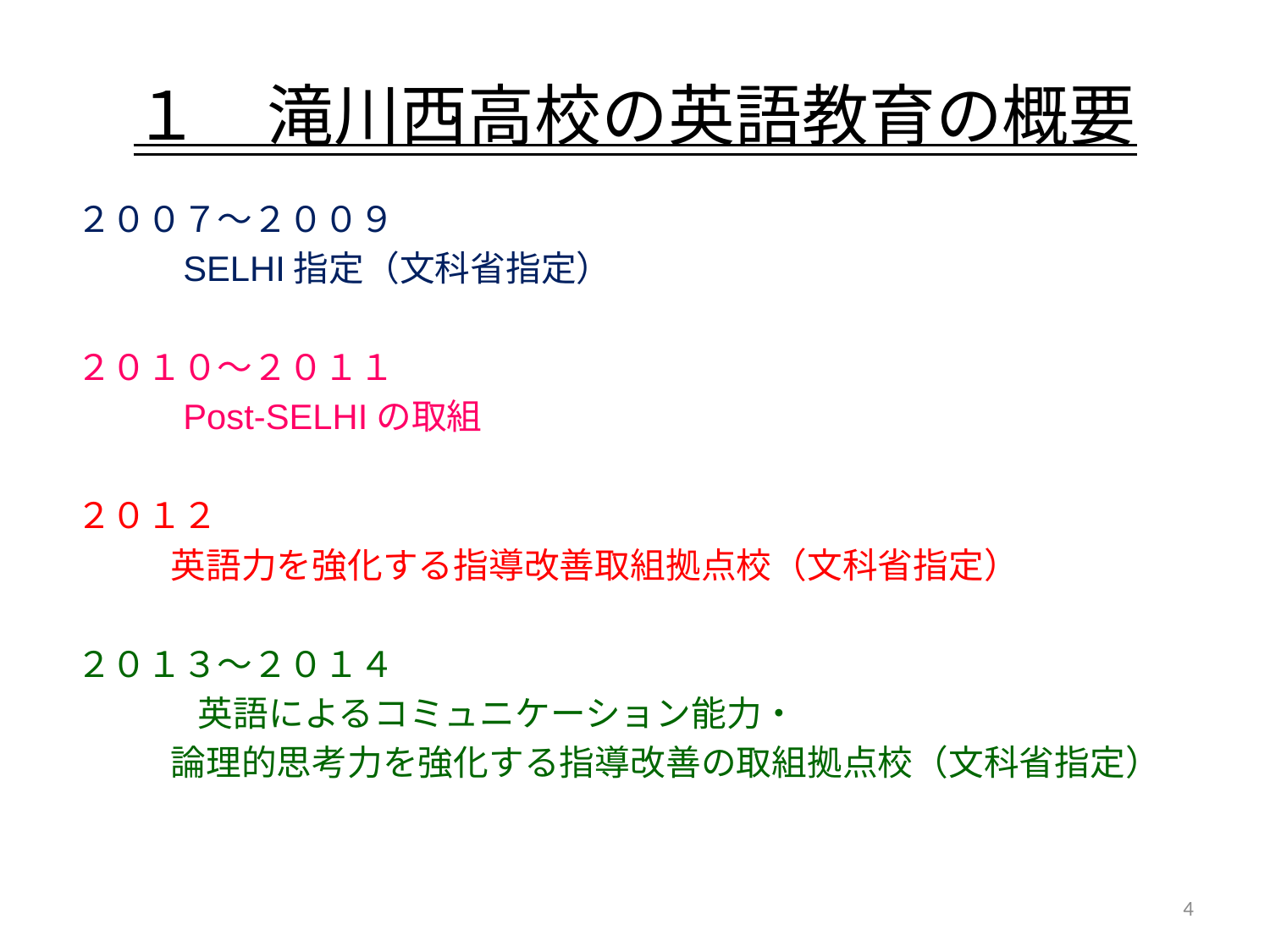

# １　滝川西高校の英語教育の概要
２００７～２００９
           SELHI指定（文科省指定）

２０１０～２０１１
           Post-SELHIの取組

２０１２
           英語力を強化する指導改善取組拠点校（文科省指定）

２０１３～２０１４
　　　  英語によるコミュニケーション能力・
           論理的思考力を強化する指導改善の取組拠点校（文科省指定）

4